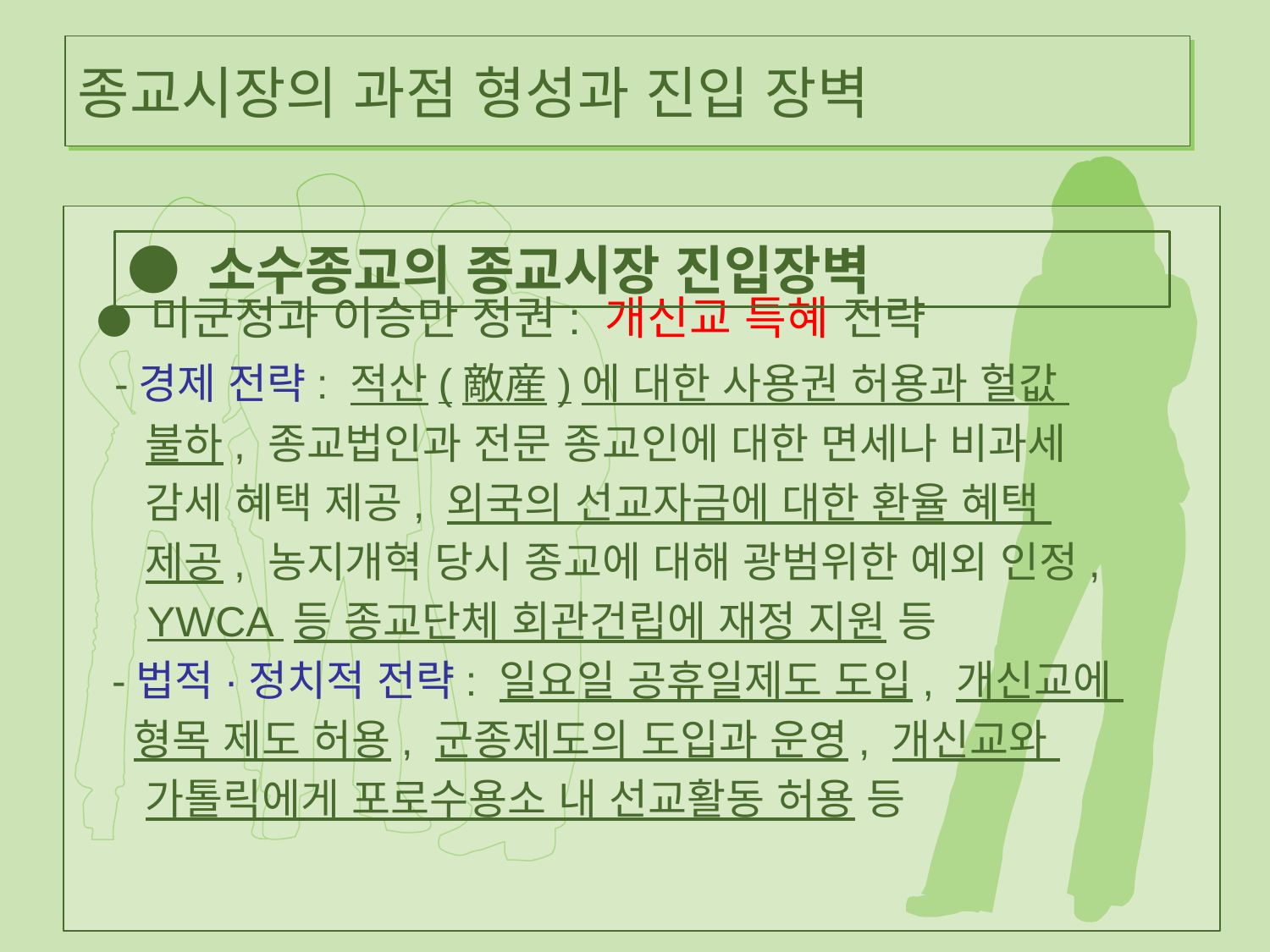

# 종교시장의 과점 형성과 진입 장벽

  ● 미군정과 이승만 정권: 개신교 특혜 전략
   -경제 전략: 적산(敵産)에 대한 사용권 허용과 헐값
     불하, 종교법인과 전문 종교인에 대한 면세나 비과세
     감세 혜택 제공, 외국의 선교자금에 대한 환율 혜택
     제공, 농지개혁 당시 종교에 대해 광범위한 예외 인정,
      YWCA 등 종교단체 회관건립에 재정 지원 등
   -법적·정치적 전략: 일요일 공휴일제도 도입, 개신교에
    형목 제도 허용, 군종제도의 도입과 운영, 개신교와
     가톨릭에게 포로수용소 내 선교활동 허용 등

● 소수종교의 종교시장 진입장벽